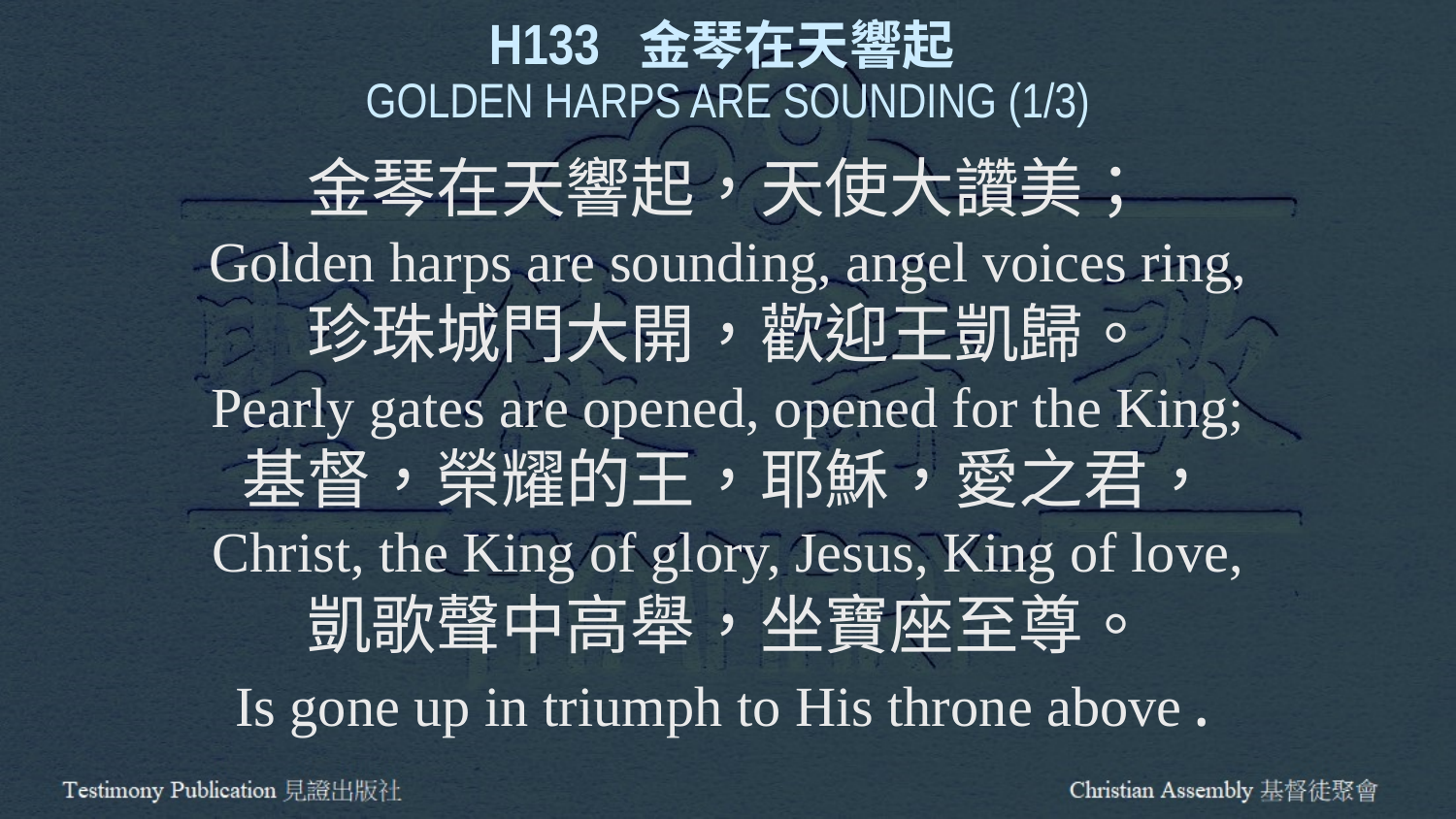

H133  金琴在天響起
GOLDEN HARPS ARE SOUNDING (1/3)
金琴在天響起，天使大讚美；
Golden harps are sounding, angel voices ring,
珍珠城門大開，歡迎王凱歸。
Pearly gates are opened, opened for the King;
基督，榮耀的王，耶穌，愛之君，
Christ, the King of glory, Jesus, King of love,
凱歌聲中高舉，坐寶座至尊。
Is gone up in triumph to His throne above.